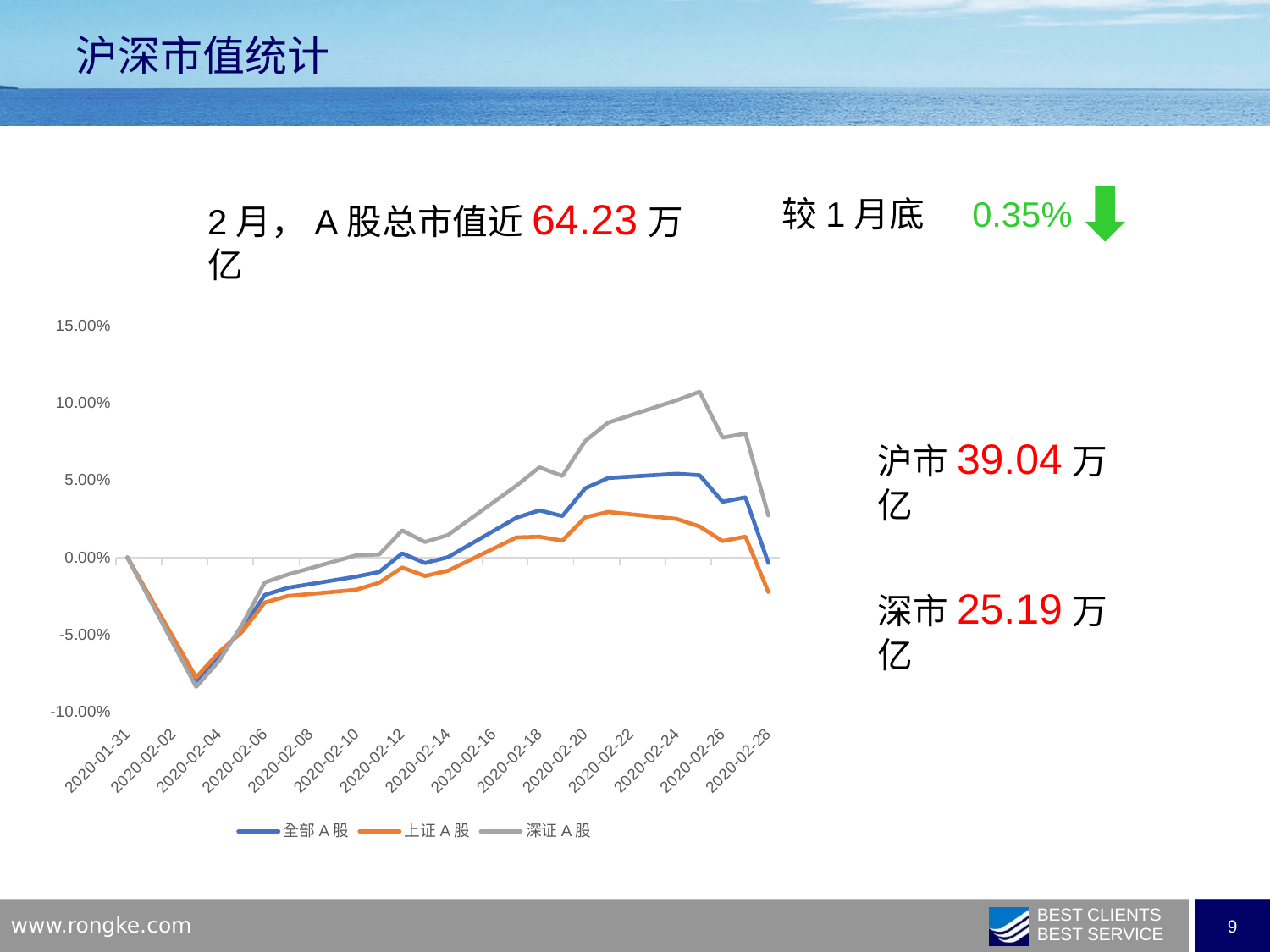

沪深市值统计
2月，A股总市值近64.23万亿
  较1月底     0.35%

### Chart

| Category | 全部A股 | 上证A股 | 深证A股 |
|---|---|---|---|
| 43861 | 0.0 | 0.0 | 0.0 |
| 43864 | -0.08010556518749101 | -0.0777880962474915 | -0.08385601071527338 |
| 43865 | -0.06354001063685932 | -0.061336842739352915 | -0.06712811712255162 |
| 43866 | -0.046589033006793956 | -0.04830071972565941 | -0.043801358847056826 |
| 43867 | -0.024249284814227057 | -0.029206782499678785 | -0.016175442771545145 |
| 43868 | -0.019679035596337324 | -0.024979079475933252 | -0.011047318585406751 |
| 43871 | -0.01239341362841706 | -0.020907580799057524 | 0.001472864325179346 |
| 43872 | -0.009378223593186852 | -0.016345880459559536 | 0.001969388552310214 |
| 43873 | 0.0026681107264154846 | -0.006477335943801288 | 0.017562498280408567 |
| 43874 | -0.0035832557597225145 | -0.011960139883707366 | 0.010059441326233376 |
| 43875 | 0.00022076504770507377 | -0.008595978496567791 | 0.01457982262552826 |
| 43878 | 0.025851593328788613 | 0.013057289744347722 | 0.04668855438074804 |
| 43879 | 0.030571610487452938 | 0.013461124144703795 | 0.058437960160245606 |
| 43880 | 0.02688736173346351 | 0.010946114736954948 | 0.05284947374634075 |
| 43881 | 0.044870173068715546 | 0.026060588315517164 | 0.0755036954264714 |
| 43882 | 0.05154816103566229 | 0.029526445470416718 | 0.08741299936014646 |
| 43885 | 0.05427824921453417 | 0.025036853726186248 | 0.10190114755161894 |
| 43886 | 0.053322069623292334 | 0.02011046004928252 | 0.10741090772214656 |
| 43887 | 0.03615718494010589 | 0.01067329324693378 | 0.07766056612520855 |
| 43888 | 0.03899733295923413 | 0.013591655999527053 | 0.08037333266208746 |
| 43889 | -0.003517627866494677 | -0.022392124133961522 | 0.027221610186204614 |
沪市39.04万亿
深市25.19万亿